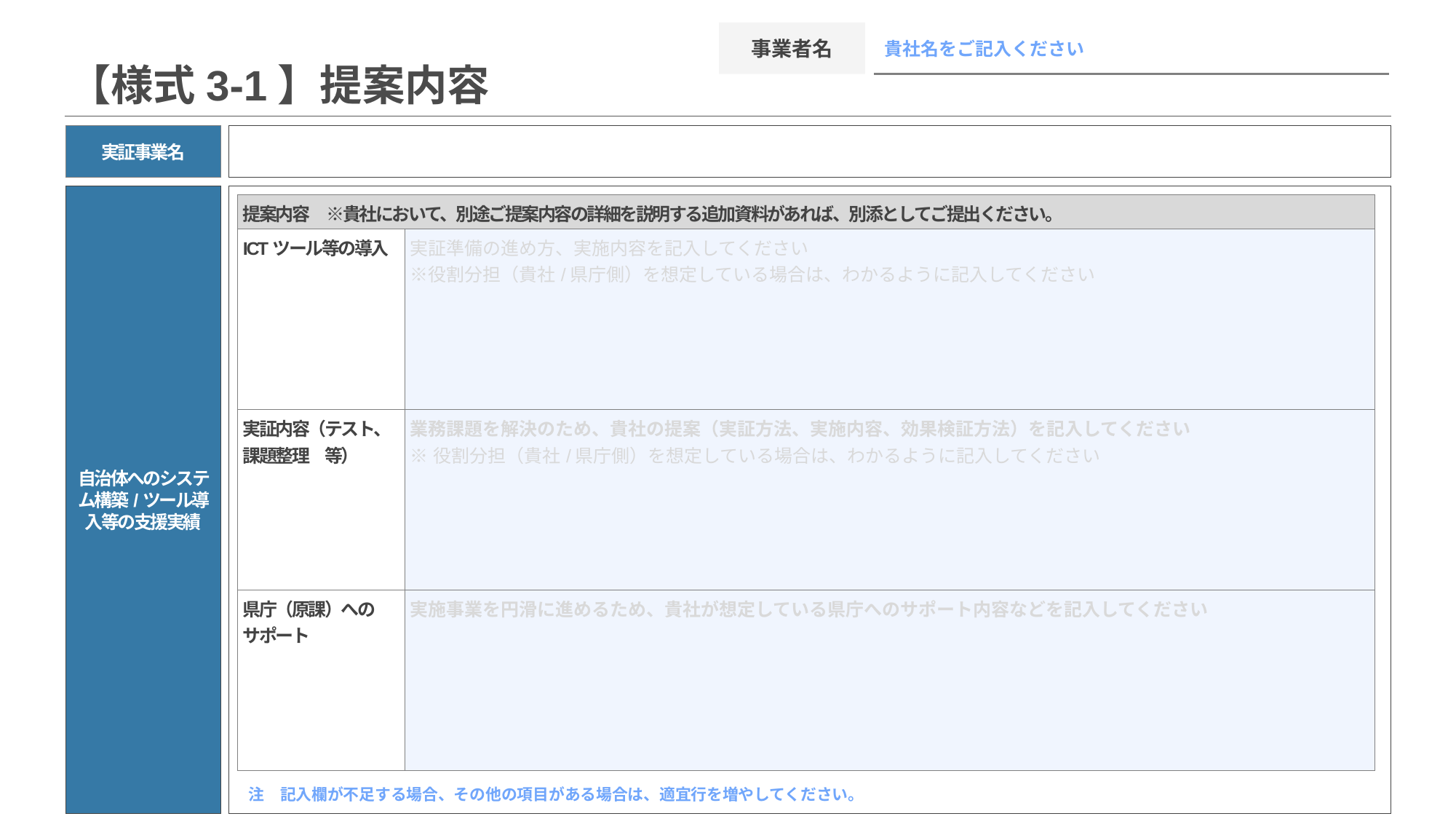

事業者名
貴社名をご記入ください
# 【様式3-1】提案内容
実証事業名

自治体へのシステム構築/ツール導入等の支援実績

| 提案内容　※貴社において、別途ご提案内容の詳細を説明する追加資料があれば、別添としてご提出ください。 |  |
| --- | --- |
| ICTツール等の導入 | 実証準備の進め方、実施内容を記入してください ※役割分担（貴社/県庁側）を想定している場合は、わかるように記入してください |
| 実証内容（テスト、課題整理　等） | 業務課題を解決のため、貴社の提案（実証方法、実施内容、効果検証方法）を記入してください ※役割分担（貴社/県庁側）を想定している場合は、わかるように記入してください |
| 県庁（原課）への サポート | 実施事業を円滑に進めるため、貴社が想定している県庁へのサポート内容などを記入してください |
注　記入欄が不足する場合、その他の項目がある場合は、適宜行を増やしてください。